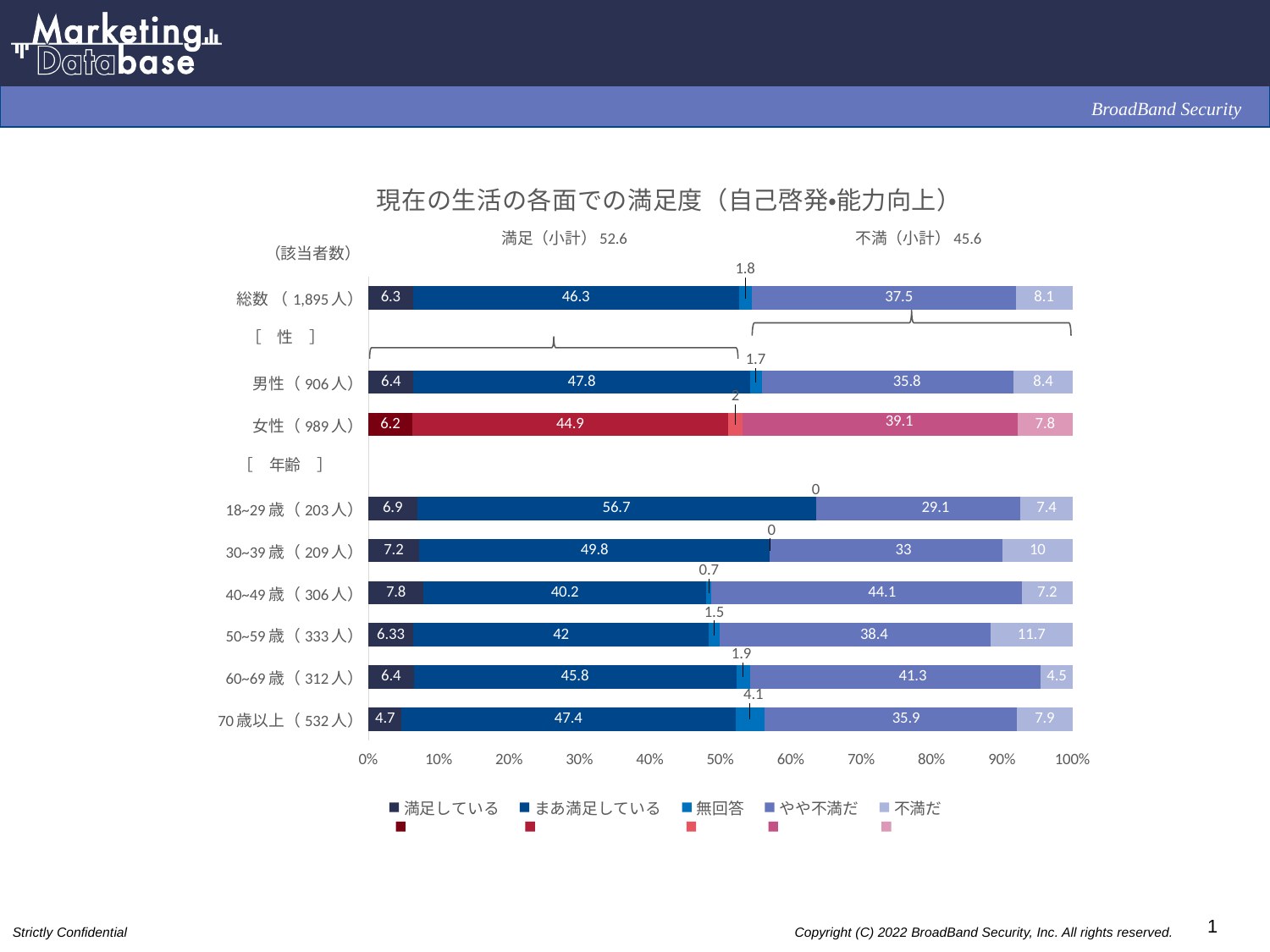

### Chart: 現在の生活の各面での満足度（自己啓発・能力向上）

| Category | 満足している | まあ満足している | 無回答 | やや不満だ | 不満だ |
|---|---|---|---|---|---|
| 総数 （1,895人） | 6.3 | 46.3 | 1.8 | 37.5 | 8.1 |
|  | None | None | None | None | None |
| 男性（906人） | 6.4 | 47.8 | 1.7 | 35.8 | 8.4 |
| 女性（989人） | 6.2 | 44.9 | 2.0 | 39.1 | 7.8 |
|  | None | None | None | None | None |
| 18~29歳（203人） | 6.9 | 56.7 | 0.0 | 29.1 | 7.4 |
| 30~39歳（209人） | 7.2 | 49.8 | 0.0 | 33.0 | 10.0 |
| 40~49歳（306人） | 7.8 | 40.2 | 0.7 | 44.1 | 7.2 |
| 50~59歳（333人） | 6.33 | 42.0 | 1.5 | 38.4 | 11.7 |
| 60~69歳（312人） | 6.4 | 45.8 | 1.9 | 41.3 | 4.5 |
| 70歳以上（532人） | 4.7 | 47.4 | 4.1 | 35.9 | 7.9 |